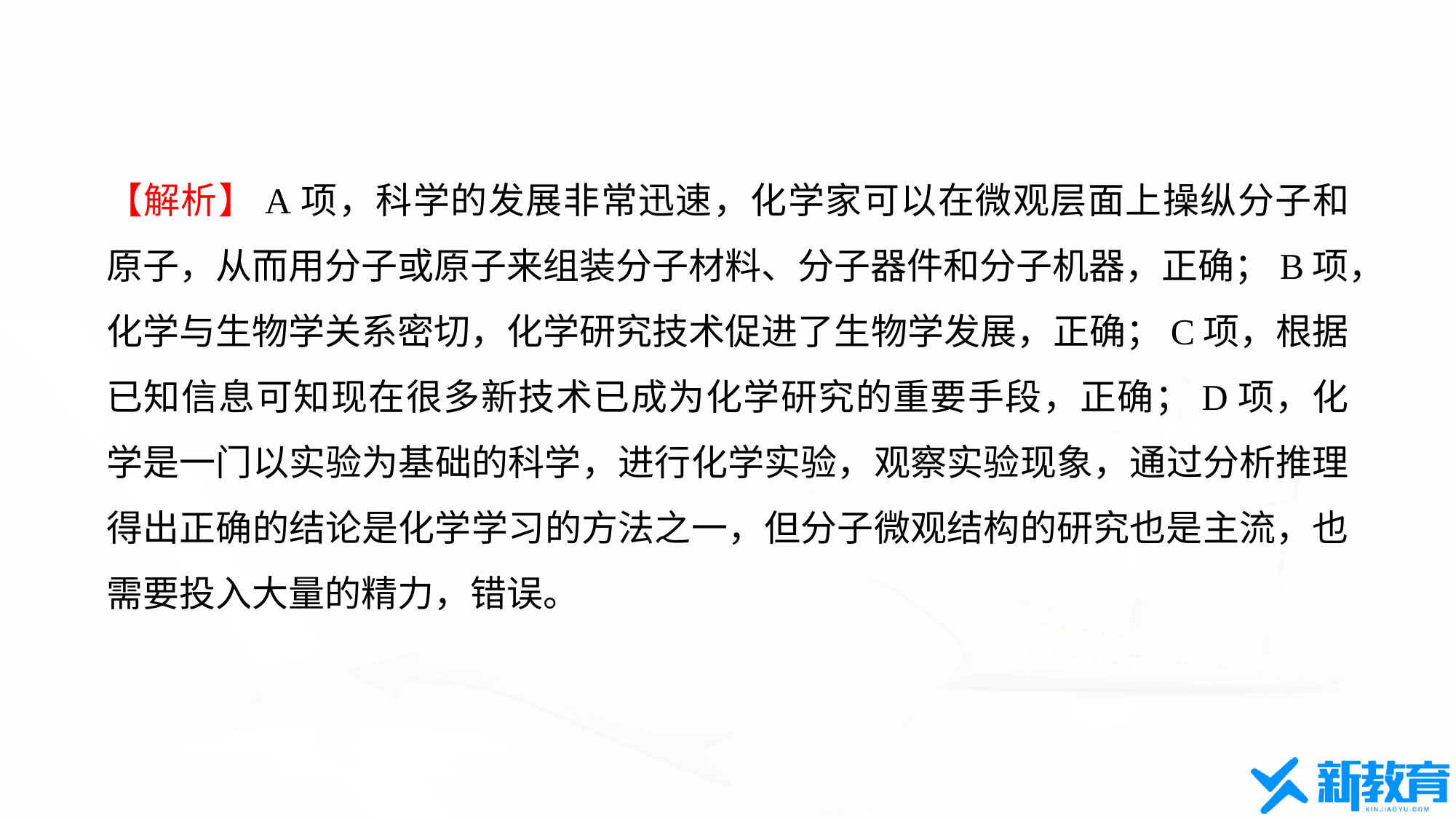

【解析】A项，科学的发展非常迅速，化学家可以在微观层面上操纵分子和原子，从而用分子或原子来组装分子材料、分子器件和分子机器，正确；B项，化学与生物学关系密切，化学研究技术促进了生物学发展，正确；C项，根据已知信息可知现在很多新技术已成为化学研究的重要手段，正确；D项，化学是一门以实验为基础的科学，进行化学实验，观察实验现象，通过分析推理得出正确的结论是化学学习的方法之一，但分子微观结构的研究也是主流，也需要投入大量的精力，错误。